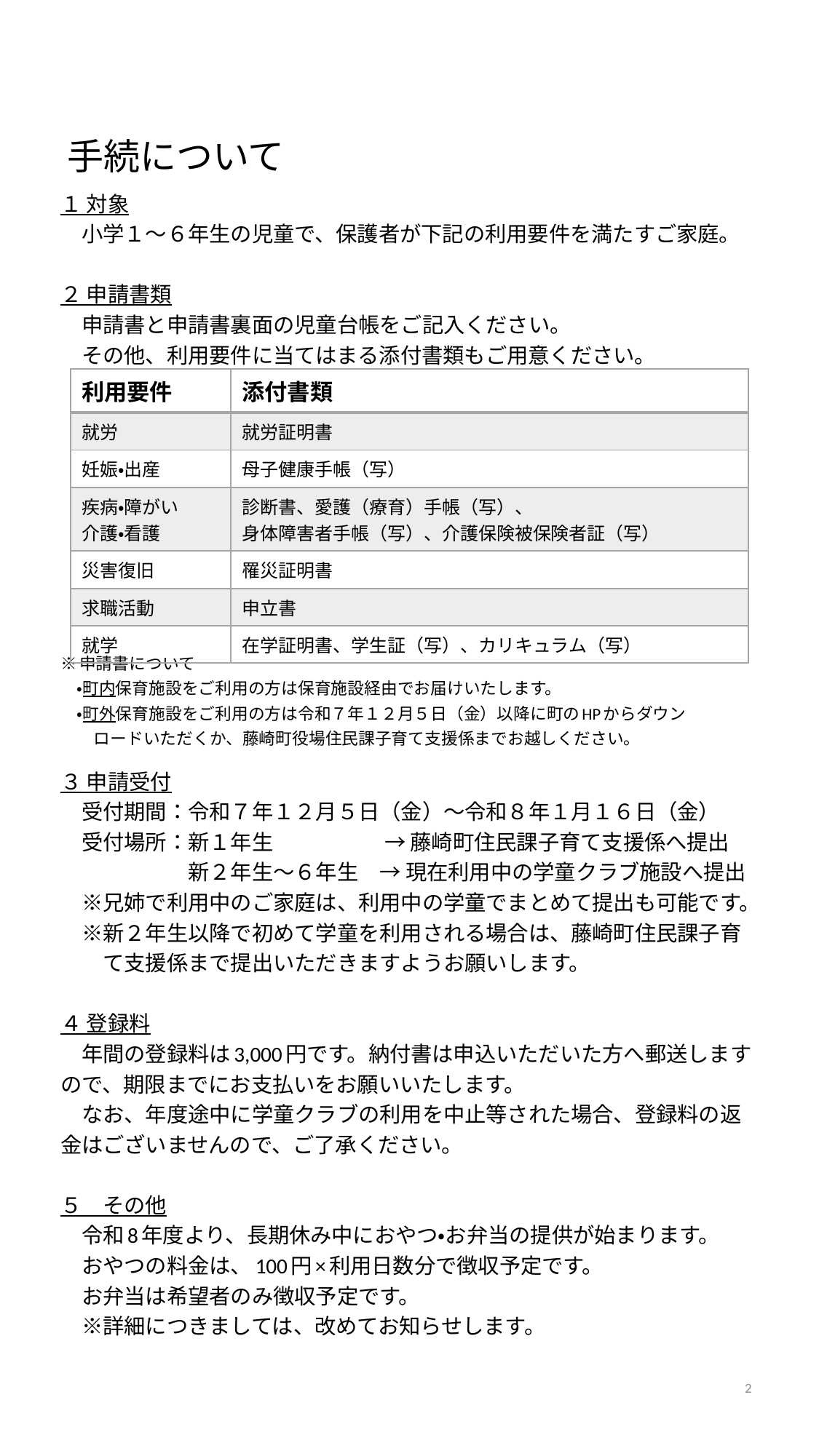

# 手続について
１ 対象
　小学１～６年生の児童で、保護者が下記の利用要件を満たすご家庭。

２ 申請書類
　申請書と申請書裏面の児童台帳をご記入ください。
　その他、利用要件に当てはまる添付書類もご用意ください。

※申請書について
　・町内保育施設をご利用の方は保育施設経由でお届けいたします。
　・町外保育施設をご利用の方は令和７年１２月５日（金）以降に町のHPからダウン
　　ロードいただくか、藤崎町役場住民課子育て支援係までお越しください。

３ 申請受付
　受付期間：令和７年１２月５日（金）～令和８年１月１６日（金）
　受付場所：新１年生 　　　　　→ 藤崎町住民課子育て支援係へ提出
　　　　　　新２年生～６年生　→ 現在利用中の学童クラブ施設へ提出
　※兄姉で利用中のご家庭は、利用中の学童でまとめて提出も可能です。
　※新２年生以降で初めて学童を利用される場合は、藤崎町住民課子育
　　て支援係まで提出いただきますようお願いします。

４ 登録料
　年間の登録料は3,000円です。納付書は申込いただいた方へ郵送します
ので、期限までにお支払いをお願いいたします。
　なお、年度途中に学童クラブの利用を中止等された場合、登録料の返
金はございませんので、ご了承ください。

５　その他
　令和8年度より、長期休み中におやつ・お弁当の提供が始まります。
　おやつの料金は、100円×利用日数分で徴収予定です。
　お弁当は希望者のみ徴収予定です。
　※詳細につきましては、改めてお知らせします。
| 利用要件 | 添付書類 |
| --- | --- |
| 就労 | 就労証明書 |
| 妊娠・出産 | 母子健康手帳（写） |
| 疾病・障がい 介護・看護 | 診断書、愛護（療育）手帳（写）、 身体障害者手帳（写）、介護保険被保険者証（写） |
| 災害復旧 | 罹災証明書 |
| 求職活動 | 申立書 |
| 就学 | 在学証明書、学生証（写）、カリキュラム（写） |
2